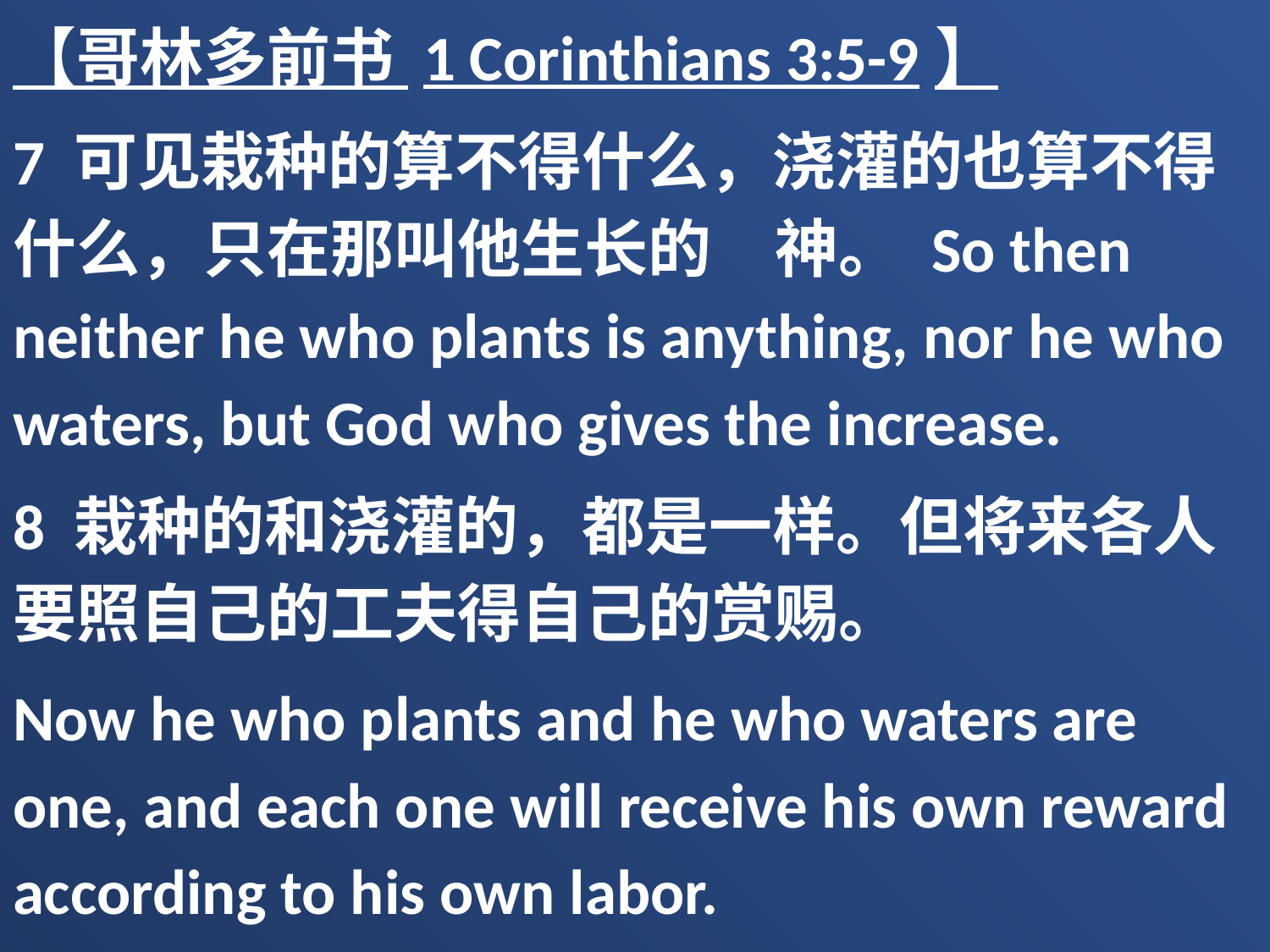

【哥林多前书 1 Corinthians 3:5-9】
7 可见栽种的算不得什么，浇灌的也算不得什么，只在那叫他生长的　神。 So then neither he who plants is anything, nor he who waters, but God who gives the increase.
8 栽种的和浇灌的，都是一样。但将来各人要照自己的工夫得自己的赏赐。
Now he who plants and he who waters are one, and each one will receive his own reward according to his own labor.